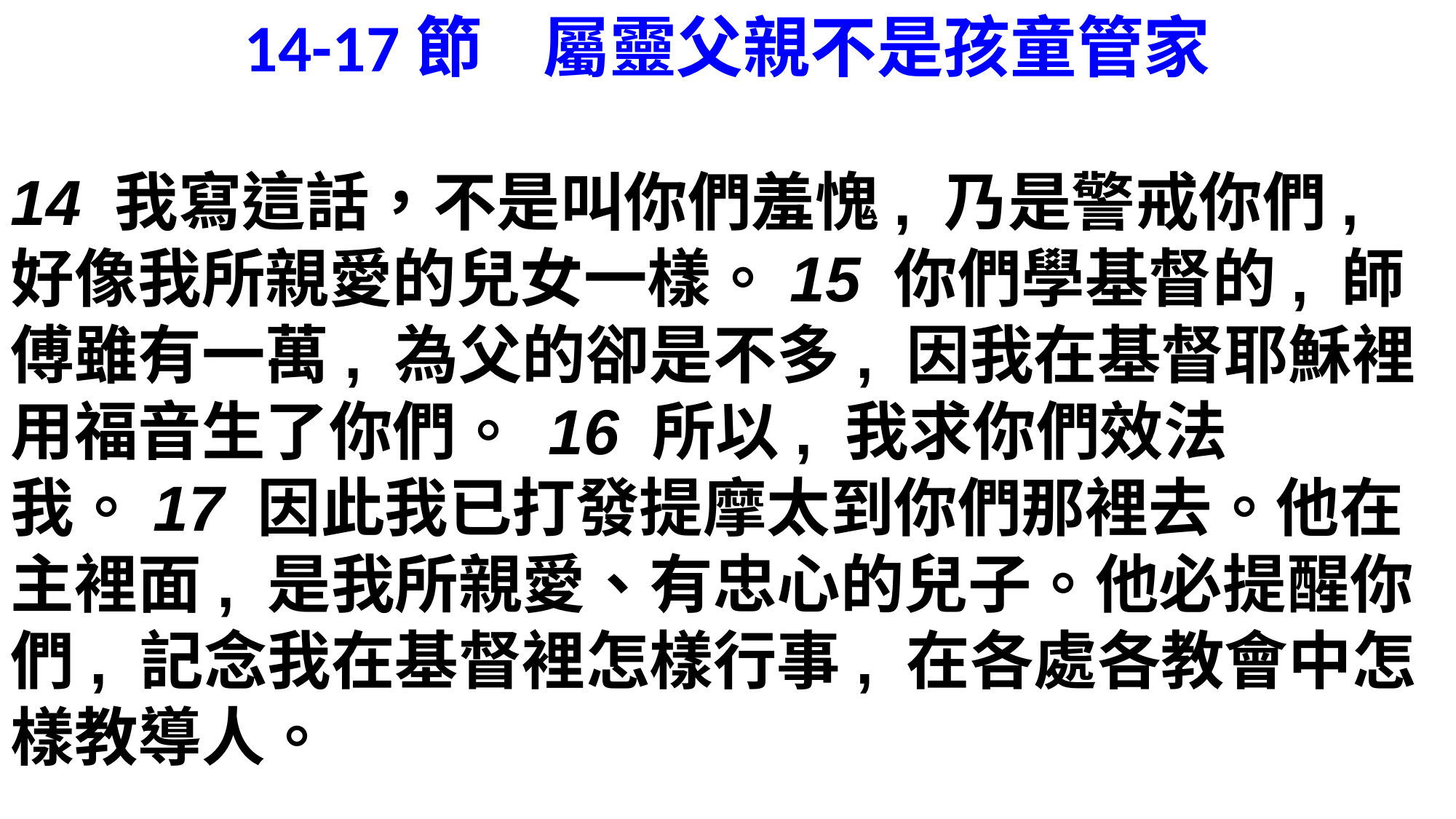

14-17節    屬靈父親不是孩童管家

14 我寫這話，不是叫你們羞愧, 乃是警戒你們, 好像我所親愛的兒女一樣。15 你們學基督的, 師傅雖有一萬, 為父的卻是不多, 因我在基督耶穌裡用福音生了你們。 16 所以, 我求你們效法我。17 因此我已打發提摩太到你們那裡去。他在主裡面, 是我所親愛、有忠心的兒子。他必提醒你們, 記念我在基督裡怎樣行事, 在各處各教會中怎樣教導人。